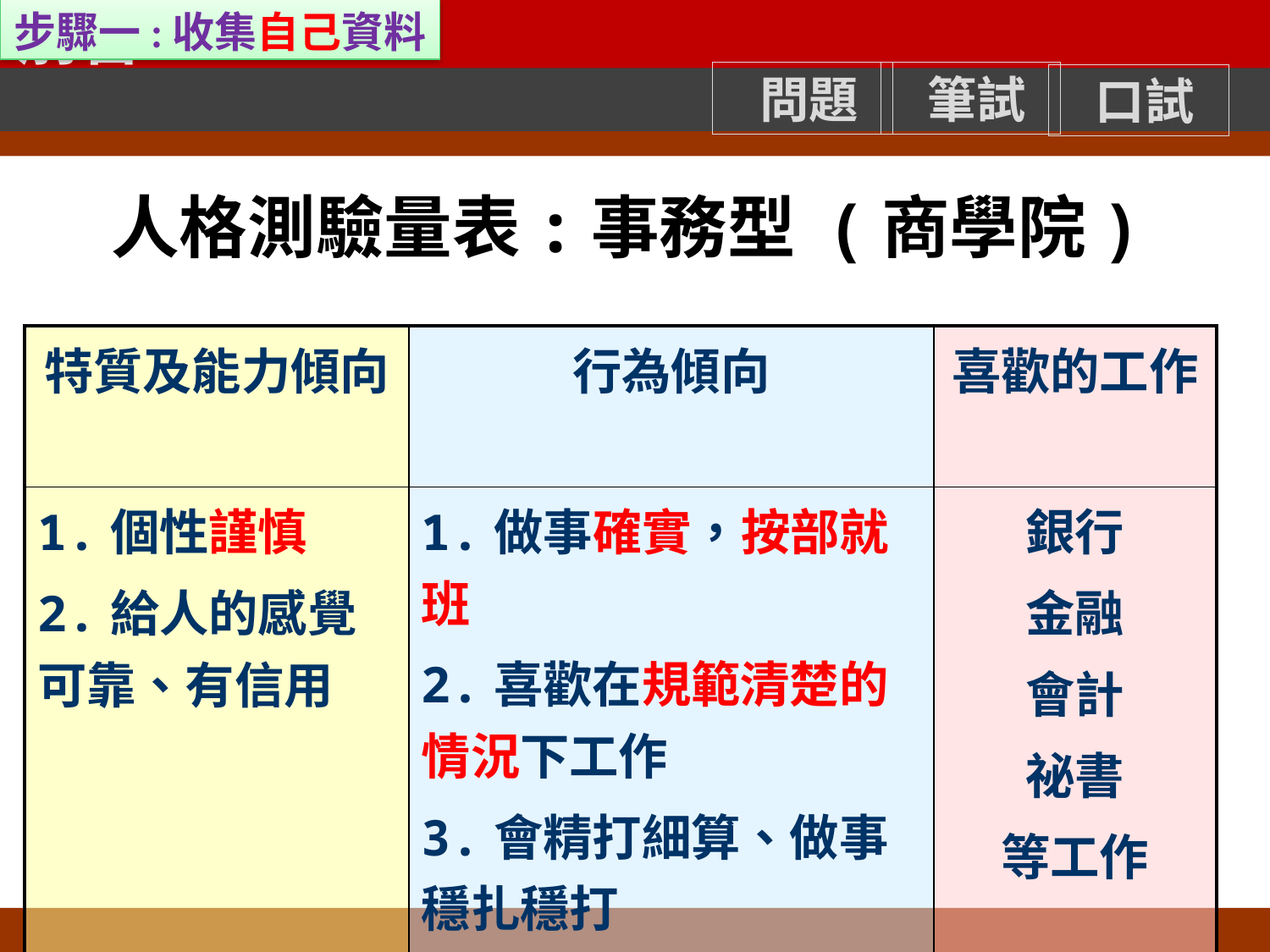

步驟一:收集自己資料
人格測驗量表:事務型 (商學院)
| 特質及能力傾向 | 行為傾向 | 喜歡的工作 |
| --- | --- | --- |
| 1.個性謹慎 2.給人的感覺可靠、有信用 | 1.做事確實，按部就班 2.喜歡在規範清楚的情況下工作 3.會精打細算、做事穩扎穩打 | 銀行 金融 會計 祕書 等工作 |